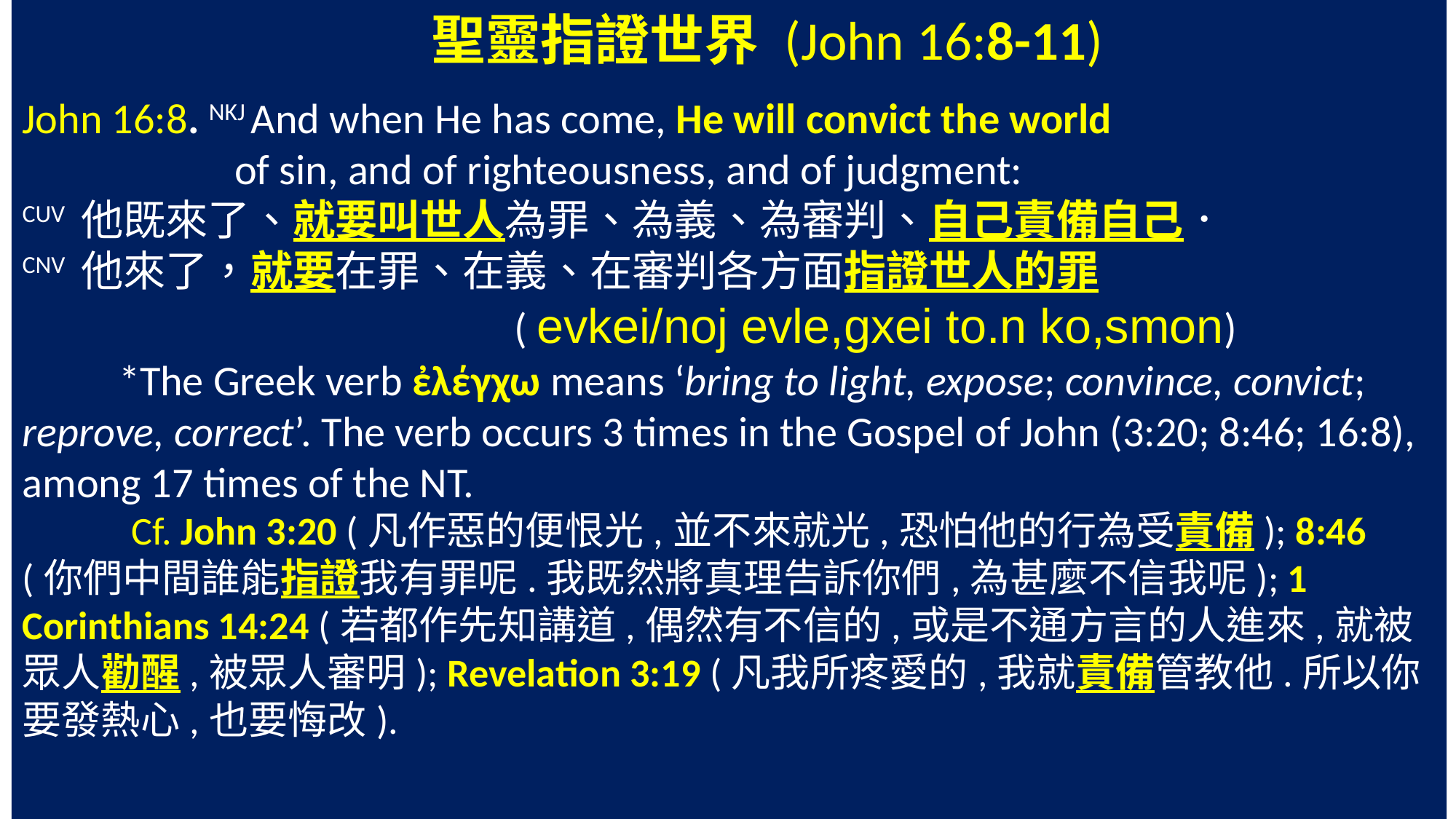

聖靈指證世界 (John 16:8-11)

John 16:8. NKJ And when He has come, He will convict the world
                      of sin, and of righteousness, and of judgment:
CUV 他既來了、就要叫世人為罪、為義、為審判、自己責備自己．
CNV 他來了，就要在罪、在義、在審判各方面指證世人的罪
                                                   ( evkei/noj evle,gxei to.n ko,smon)
          *The Greek verb ἐλέγχω means ‘bring to light, expose; convince, convict; reprove, correct’. The verb occurs 3 times in the Gospel of John (3:20; 8:46; 16:8), among 17 times of the NT.
	Cf. John 3:20 (凡作惡的便恨光,並不來就光,恐怕他的行為受責備); 8:46 (你們中間誰能指證我有罪呢.我既然將真理告訴你們,為甚麼不信我呢); 1 Corinthians 14:24 (若都作先知講道,偶然有不信的,或是不通方言的人進來,就被眾人勸醒,被眾人審明); Revelation 3:19 (凡我所疼愛的,我就責備管教他.所以你要發熱心,也要悔改).